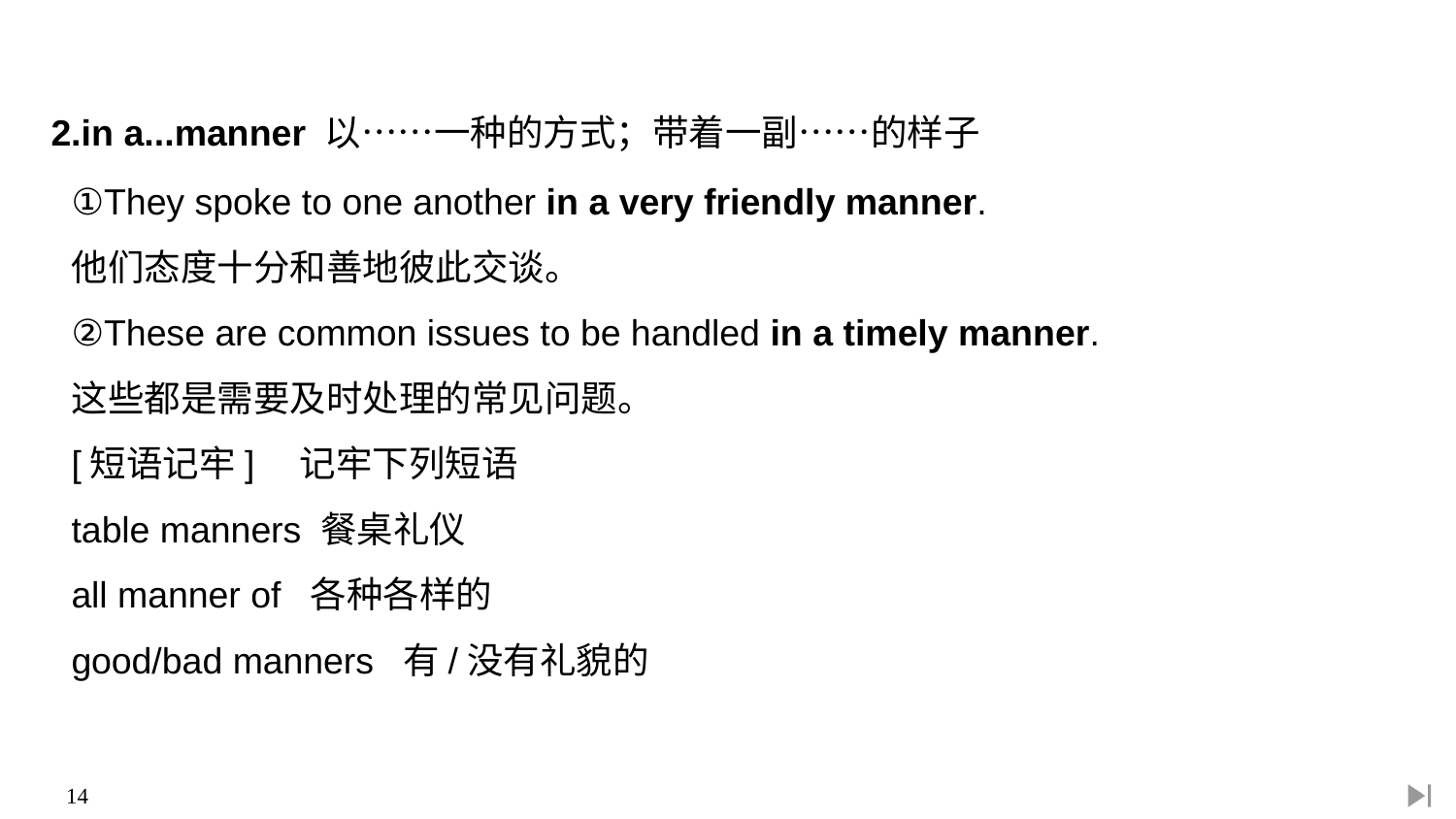

2.in a...manner 以……一种的方式；带着一副……的样子
①They spoke to one another in a very friendly manner.
他们态度十分和善地彼此交谈。
②These are common issues to be handled in a timely manner.
这些都是需要及时处理的常见问题。
[短语记牢]　记牢下列短语
table manners 餐桌礼仪
all manner of  各种各样的
good/bad manners  有/没有礼貌的